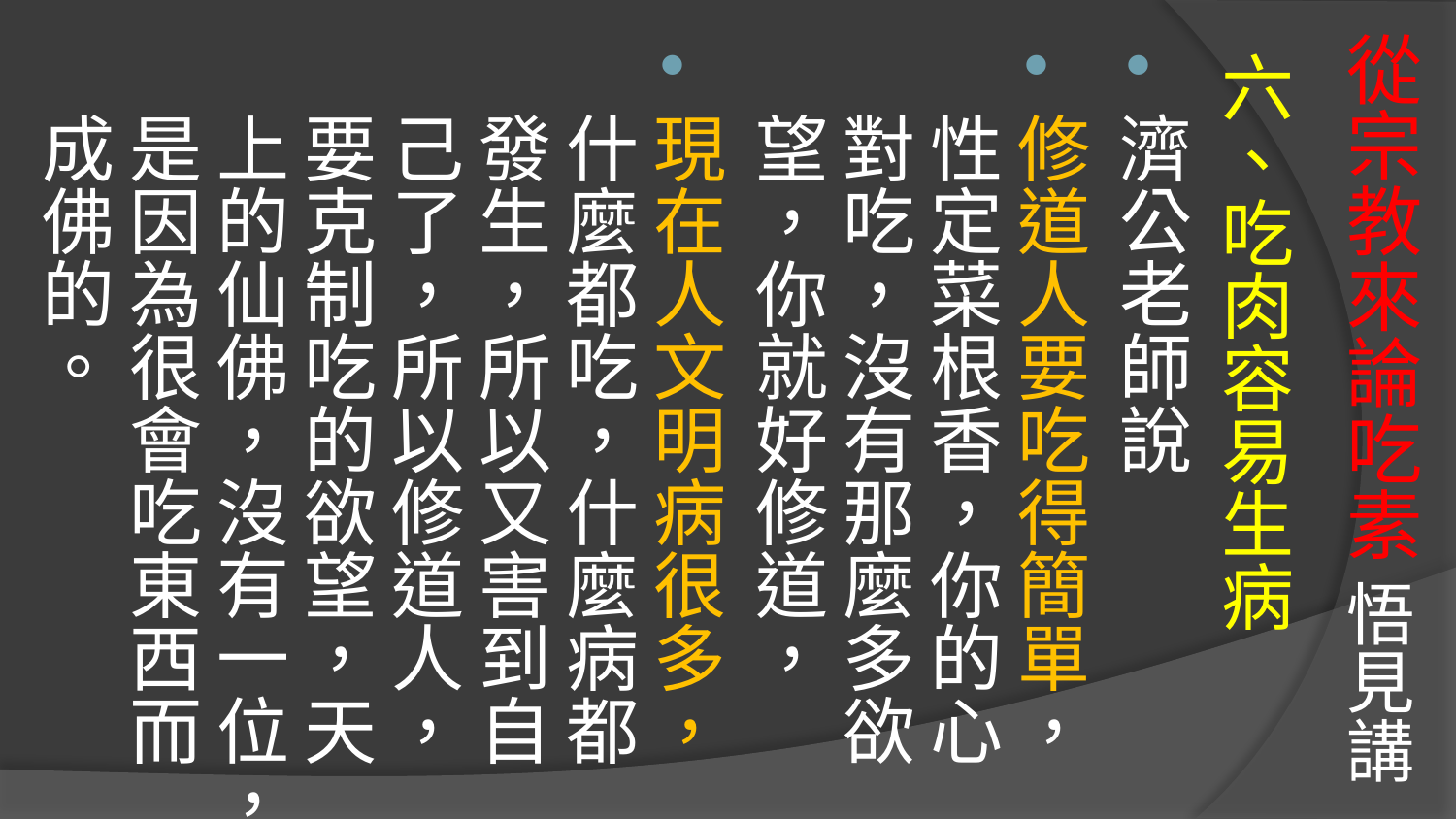

# 從宗教來論吃素 悟見講
六、吃肉容易生病
濟公老師說
修道人要吃得簡單，性定菜根香，你的心對吃，沒有那麼多欲望，你就好修道，
現在人文明病很多，什麼都吃，什麼病都發生，所以又害到自己了，所以修道人，要克制吃的欲望，天上的仙佛，沒有一位，是因為很會吃東西而成佛的。